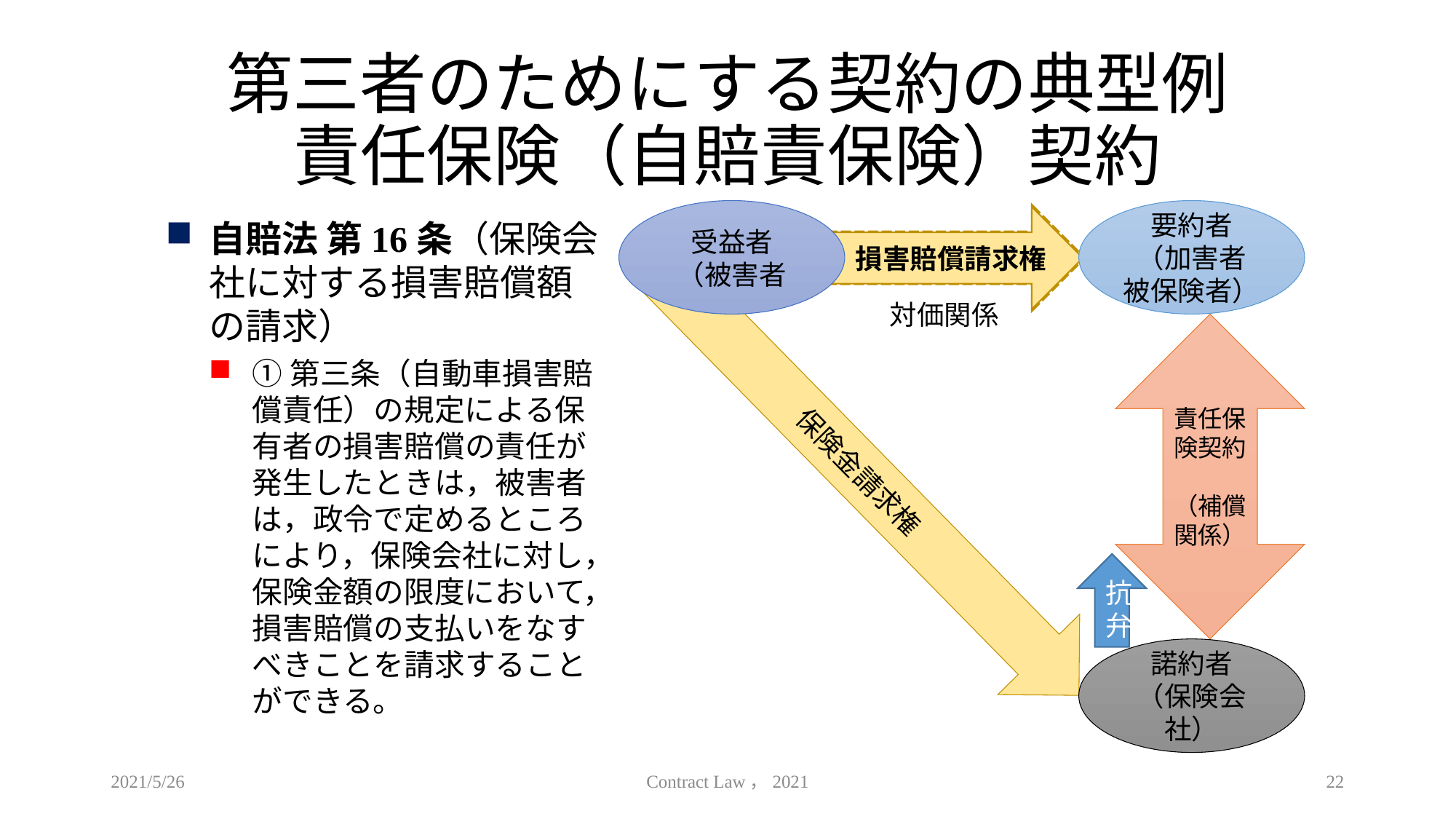

# 第三者のためにする契約の典型例 責任保険（自賠責保険）契約
受益者
（被害者
要約者
（加害者
被保険者）
損害賠償請求権
損害賠償請求権
自賠法 第16条（保険会社に対する損害賠償額の請求）
①第三条（自動車損害賠償責任）の規定による保有者の損害賠償の責任が発生したときは，被害者は，政令で定めるところにより，保険会社に対し，保険金額の限度において，損害賠償の支払いをなすべきことを請求することができる。
対価関係
責任保険契約

（補償
関係）
保険金請求権
抗弁
諾約者
（保険会社）
2021/5/26
Contract Law，2021
22